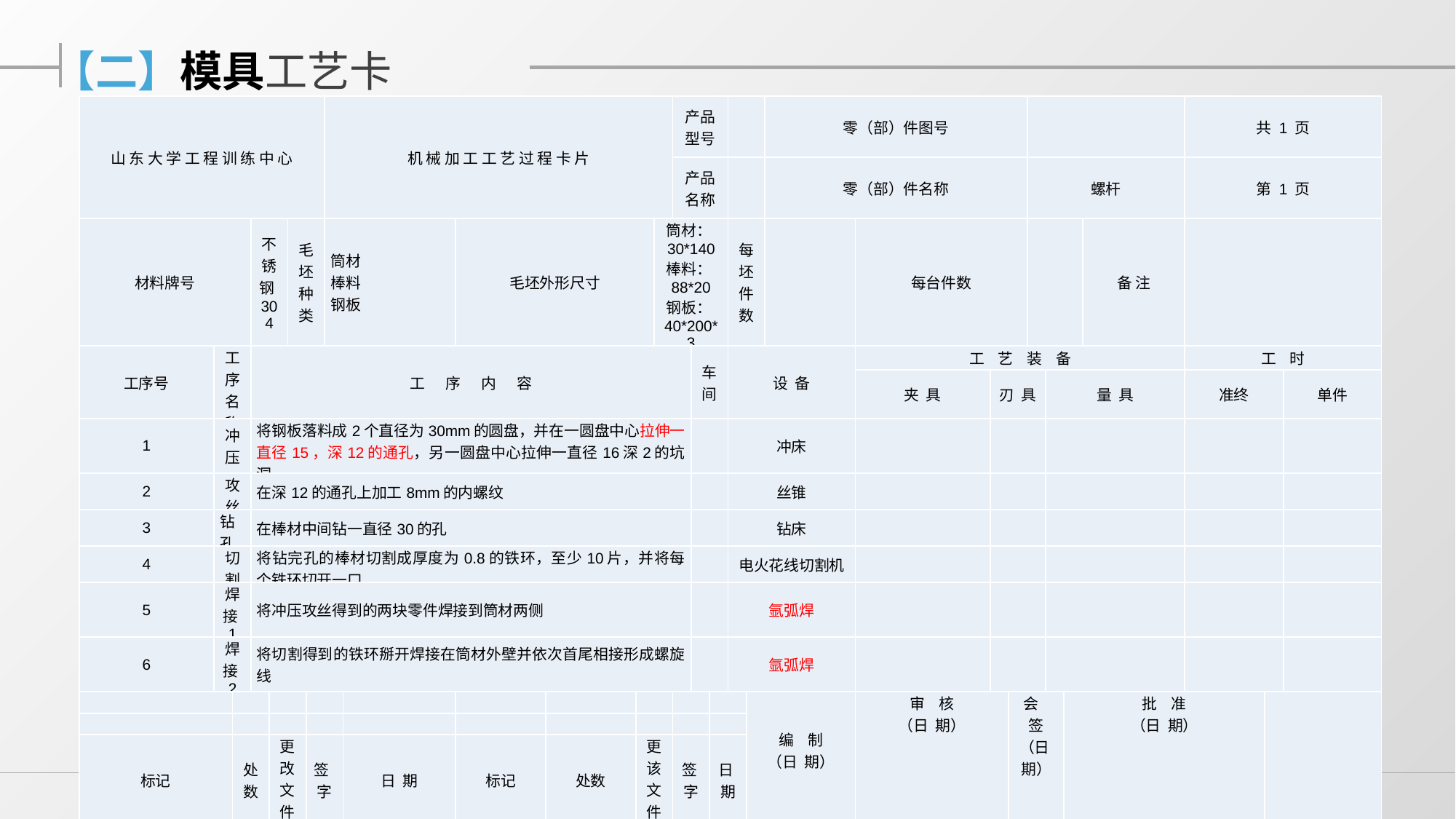

【二】模具工艺卡

| 山 东 大 学 工 程 训 练 中 心 |  |  |  |  |  |  | 机 械 加 工 工 艺 过 程 卡 片 |  |  |  |  |  | 产品型号 |  |  |  |  | 零（部）件图号 |  |  |  |  |  |  |  | 共 1 页 |  |  |
| --- | --- | --- | --- | --- | --- | --- | --- | --- | --- | --- | --- | --- | --- | --- | --- | --- | --- | --- | --- | --- | --- | --- | --- | --- | --- | --- | --- | --- |
|  |  |  |  |  |  |  |  |  |  |  |  |  | 产品名称 |  |  |  |  | 零（部）件名称 |  |  |  | 螺杆 |  |  |  | 第 1 页 |  |  |
| 材料牌号 |  |  | 不锈钢304 |  | 毛坯种类 |  | 筒材 棒料 钢板 |  | 毛坯外形尺寸 |  |  | 筒材：30\*140 棒料：88\*20 钢板：40\*200\*3 |  |  |  | 每坯件数 |  |  | 每台件数 |  |  |  |  |  | 备 注 |  |  |  |
| 工序号 | 工序名称 |  | 工 序 内 容 |  |  |  |  |  |  |  |  |  |  | 车间 |  | 设 备 |  |  | 工 艺 装 备 |  |  |  |  |  |  | 工 时 |  |  |
|  |  |  |  |  |  |  |  |  |  |  |  |  |  |  |  |  |  |  | 夹 具 | 刃 具 |  |  | 量 具 |  |  | 准终 |  | 单件 |
| 1 | 冲压 |  | 将钢板落料成2个直径为30mm的圆盘，并在一圆盘中心拉伸一直径15，深12的通孔，另一圆盘中心拉伸一直径16深2的坑洞 |  |  |  |  |  |  |  |  |  |  |  |  | 冲床 |  |  |  |  |  |  |  |  |  |  |  |  |
| 2 | 攻丝 |  | 在深12的通孔上加工8mm的内螺纹 |  |  |  |  |  |  |  |  |  |  |  |  | 丝锥 |  |  |  |  |  |  |  |  |  |  |  |  |
| 3 | 钻孔 |  | 在棒材中间钻一直径30的孔 |  |  |  |  |  |  |  |  |  |  |  |  | 钻床 |  |  |  |  |  |  |  |  |  |  |  |  |
| 4 | 切割 |  | 将钻完孔的棒材切割成厚度为0.8的铁环，至少10片，并将每个铁环切开一口 |  |  |  |  |  |  |  |  |  |  |  |  | 电火花线切割机 |  |  |  |  |  |  |  |  |  |  |  |  |
| 5 | 焊接1 |  | 将冲压攻丝得到的两块零件焊接到筒材两侧 |  |  |  |  |  |  |  |  |  |  |  |  | 氩弧焊 |  |  |  |  |  |  |  |  |  |  |  |  |
| 6 | 焊接2 |  | 将切割得到的铁环掰开焊接在筒材外壁并依次首尾相接形成螺旋线 |  |  |  |  |  |  |  |  |  |  |  |  | 氩弧焊 |  |  |  |  |  |  |  |  |  |  |  |  |
|  |  |  |  |  |  |  |  |  |  |  |  |  |  |  |  |  | 编 制 （日 期） |  | 审 核 （日 期） |  | 会 签 （日 期） |  |  | 批 准 （日 期） |  |  |  |  |
|  |  |  |  |  |  |  |  |  |  |  |  |  |  |  |  |  |  |  |  |  |  |  |  |  |  |  |  |  |
| 标记 |  | 处数 |  | 更改文件号 |  | 签 字 |  | 日 期 | 标记 | 处数 | 更该文件号 |  | 签 字 |  | 日 期 |  |  |  |  |  |  |  |  |  |  |  |  |  |